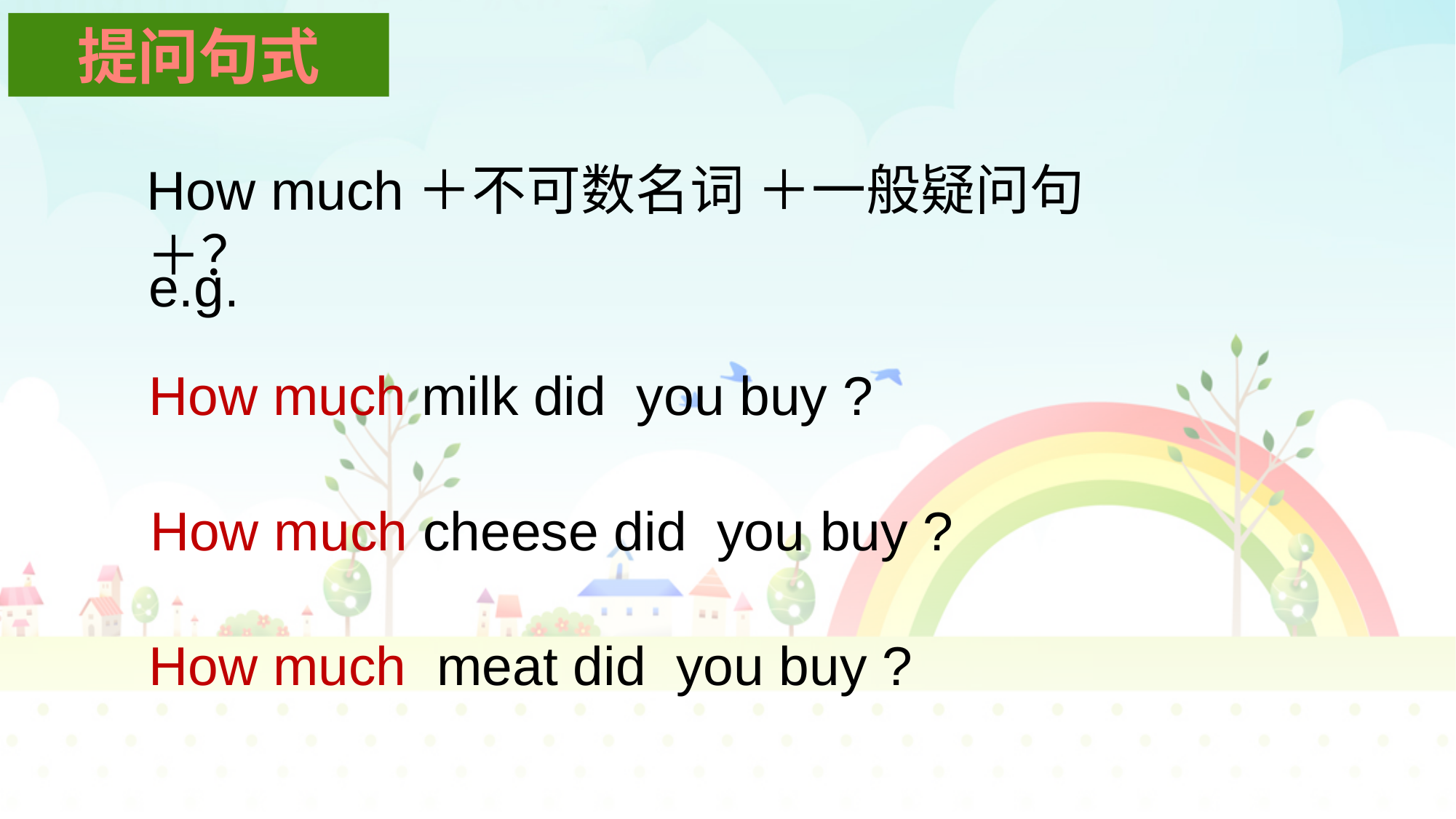

提问句式
How much＋不可数名词 ＋一般疑问句＋？

e.g.

How much milk did  you buy ?
  How much cheese did  you buy ?
How much  meat did  you buy ?